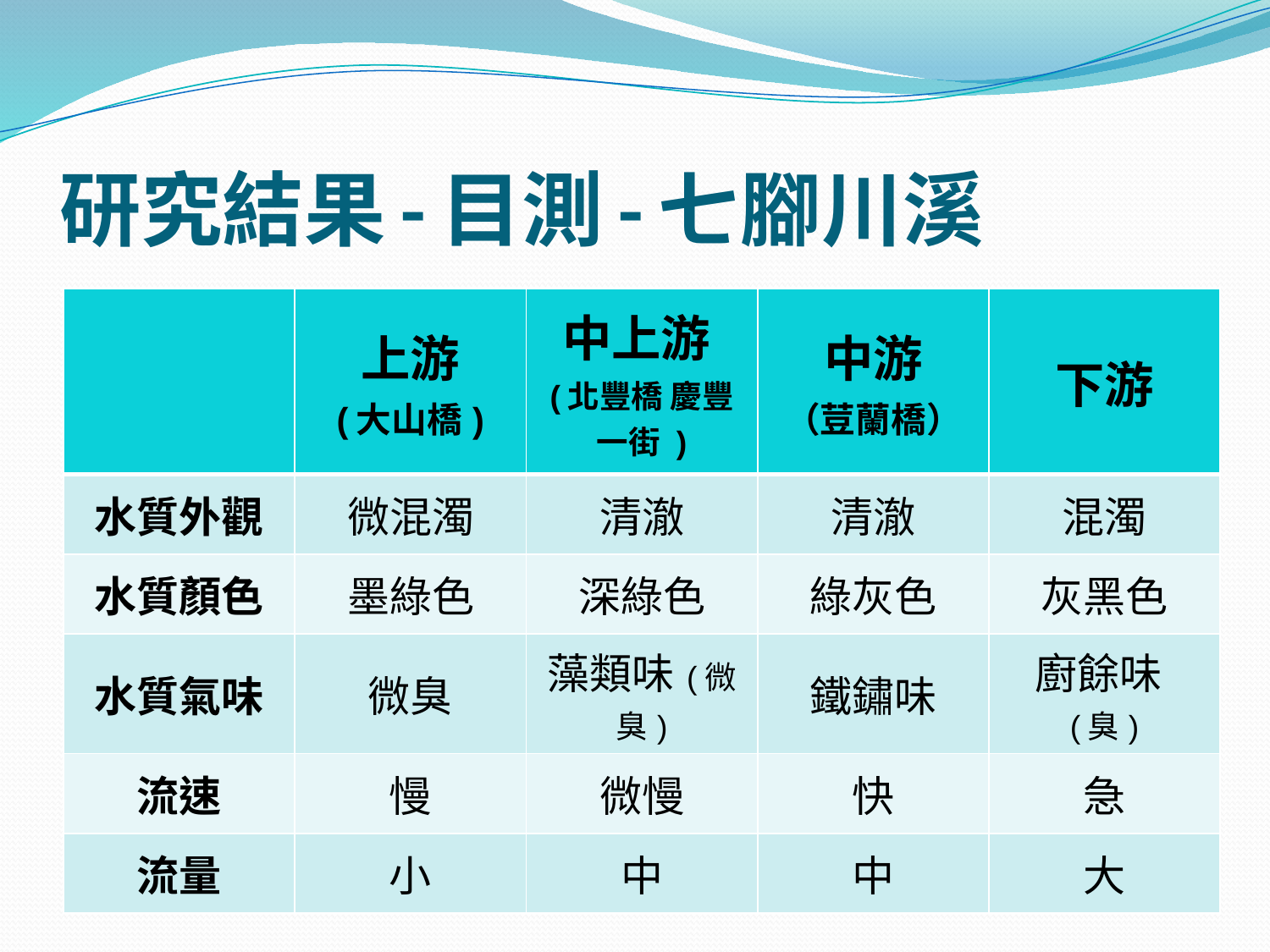

# 研究結果-目測-七腳川溪
|  | 上游 (大山橋) | 中上游 (北豐橋 慶豐一街 ) | 中游 （荳蘭橋） | 下游 |
| --- | --- | --- | --- | --- |
| 水質外觀 | 微混濁 | 清澈 | 清澈 | 混濁 |
| 水質顏色 | 墨綠色 | 深綠色 | 綠灰色 | 灰黑色 |
| 水質氣味 | 微臭 | 藻類味(微臭) | 鐵鏽味 | 廚餘味(臭) |
| 流速 | 慢 | 微慢 | 快 | 急 |
| 流量 | 小 | 中 | 中 | 大 |